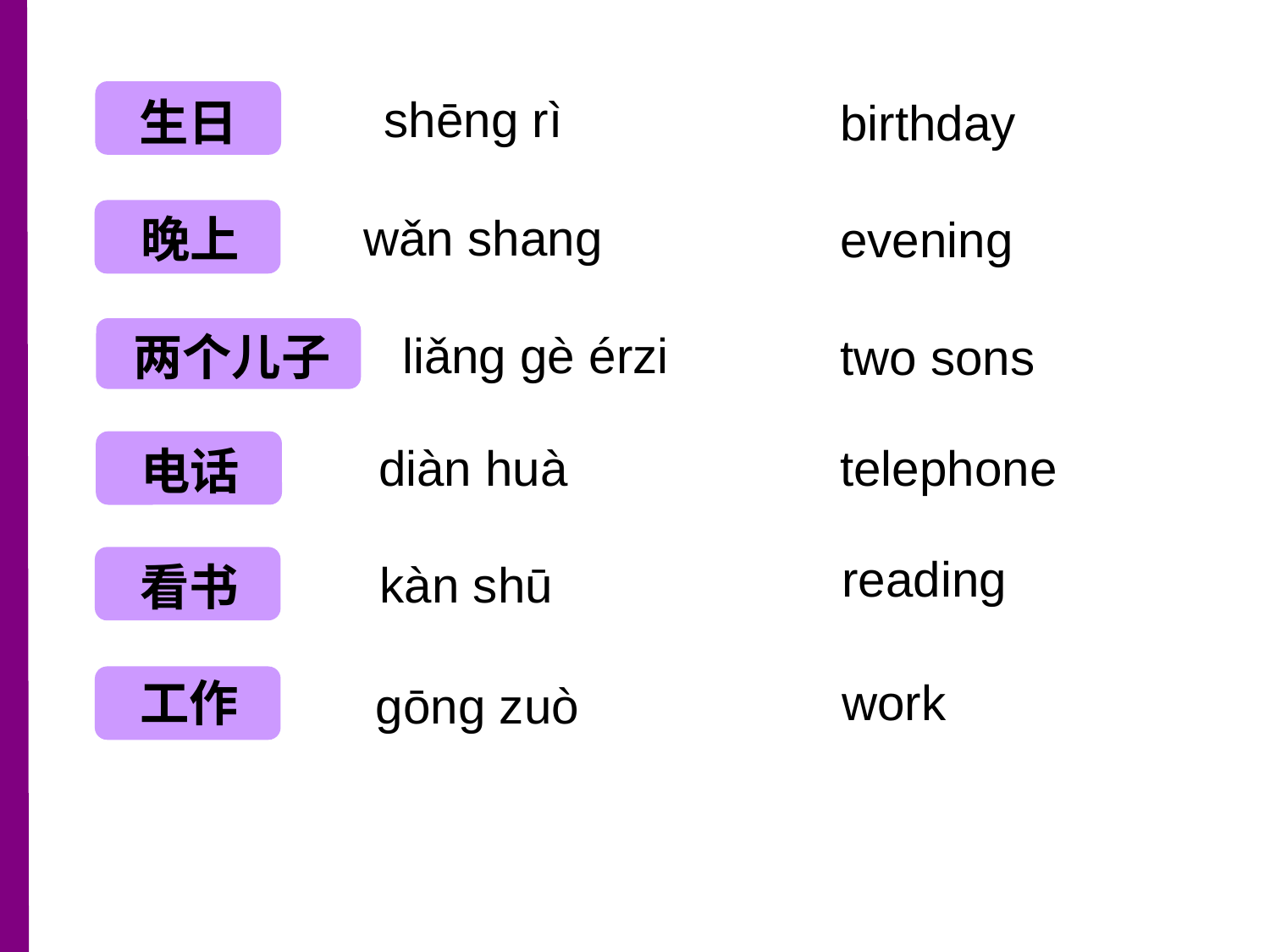

生日
shēng rì
birthday

晚上
wǎn shang
evening

两个儿子
liǎng gè érzi
two sons
diàn huà
telephone

电话
reading

看书
kàn shū
工作

work
gōng zuò